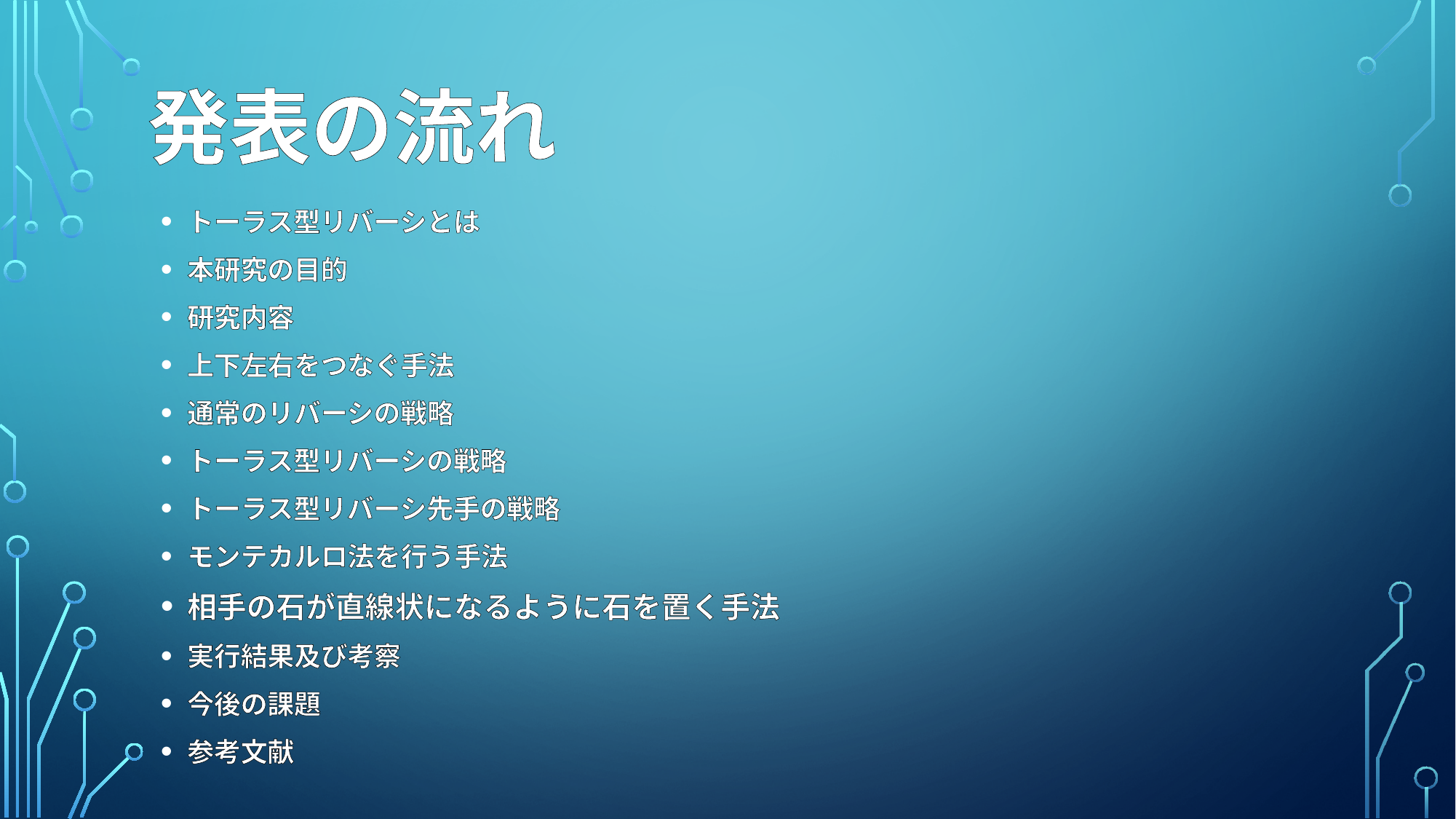

# 発表の流れ
トーラス型リバーシとは
本研究の目的
研究内容
上下左右をつなぐ手法
通常のリバーシの戦略
トーラス型リバーシの戦略
トーラス型リバーシ先手の戦略
モンテカルロ法を行う手法
相手の石が直線状になるように石を置く手法
実行結果及び考察
今後の課題
参考文献